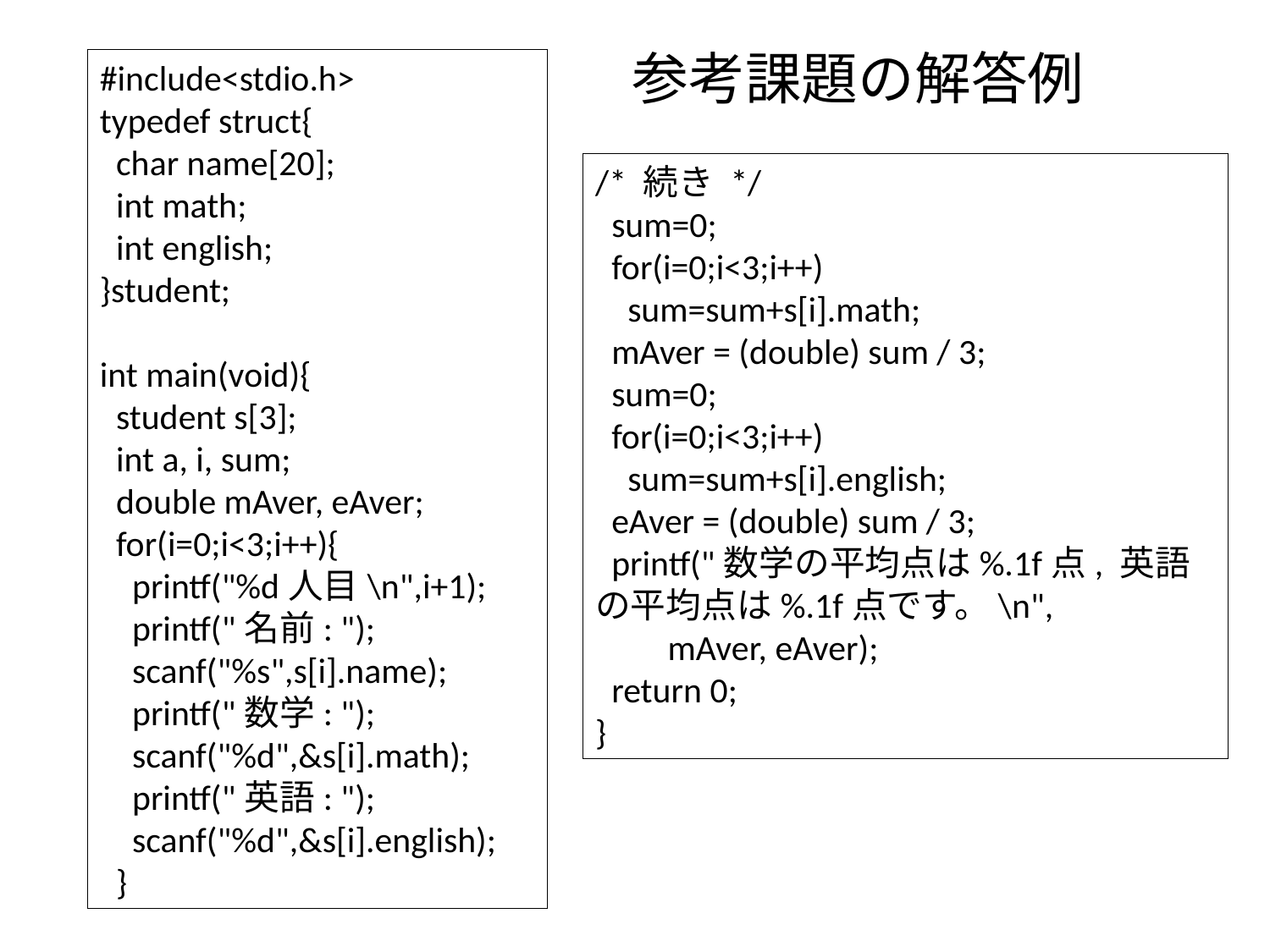

# 参考課題の解答例
#include<stdio.h>
typedef struct{
  char name[20];
  int math;
  int english;
}student;

int main(void){
  student s[3];
  int a, i, sum;
  double mAver, eAver;
  for(i=0;i<3;i++){
    printf("%d人目\n",i+1);
    printf("名前: ");
    scanf("%s",s[i].name);
    printf("数学: ");
    scanf("%d",&s[i].math);
    printf("英語: ");
    scanf("%d",&s[i].english);
  }
/* 続き */
  sum=0;
  for(i=0;i<3;i++)
    sum=sum+s[i].math;
  mAver = (double) sum / 3;
  sum=0;
  for(i=0;i<3;i++)
    sum=sum+s[i].english;
  eAver = (double) sum / 3;
  printf("数学の平均点は%.1f点, 英語の平均点は%.1f点です。\n",
         mAver, eAver);
  return 0;
}